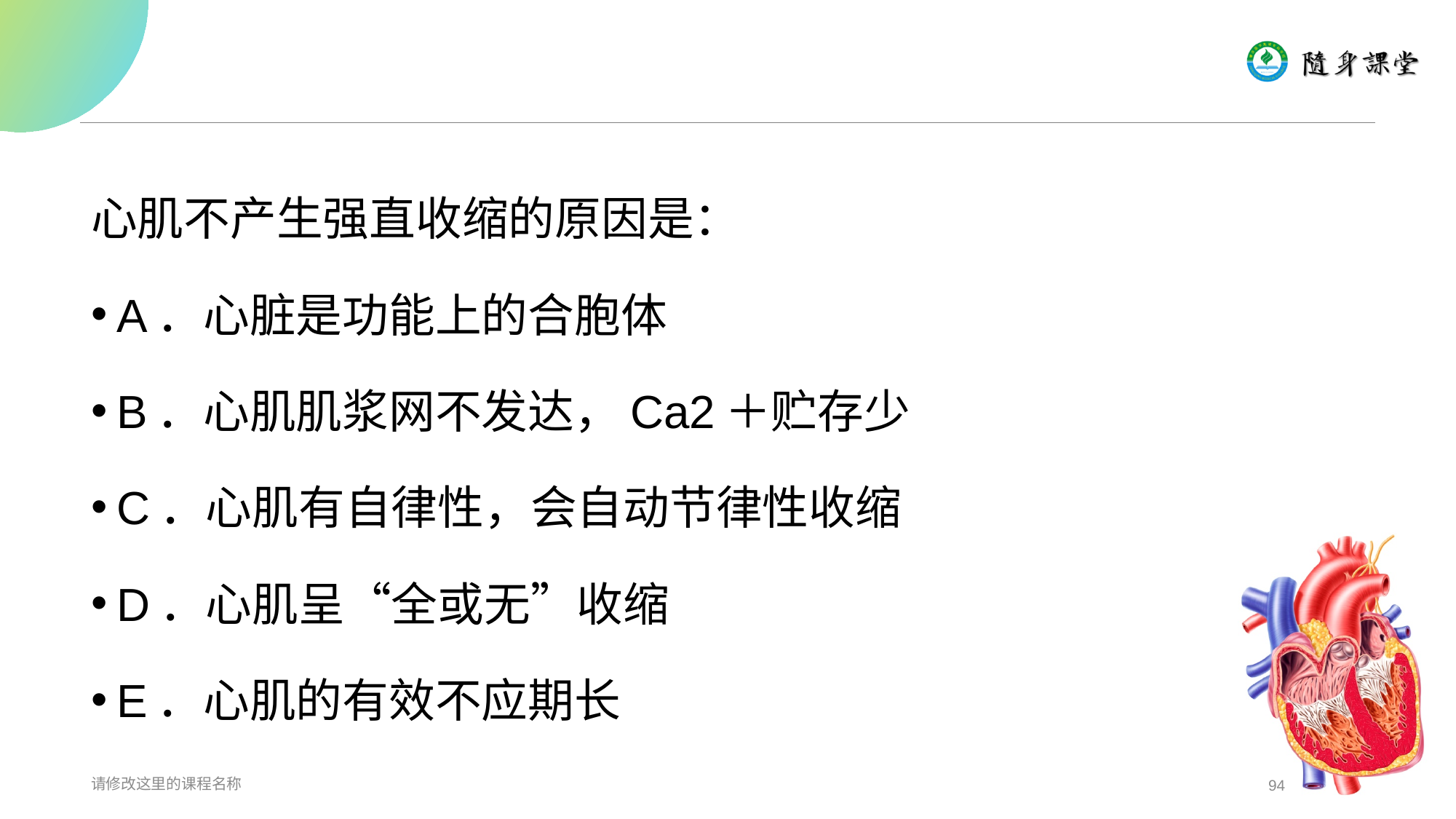

#
心肌不产生强直收缩的原因是：
A．心脏是功能上的合胞体
B．心肌肌浆网不发达，Ca2＋贮存少
C．心肌有自律性，会自动节律性收缩
D．心肌呈“全或无”收缩
E．心肌的有效不应期长
请修改这里的课程名称
94